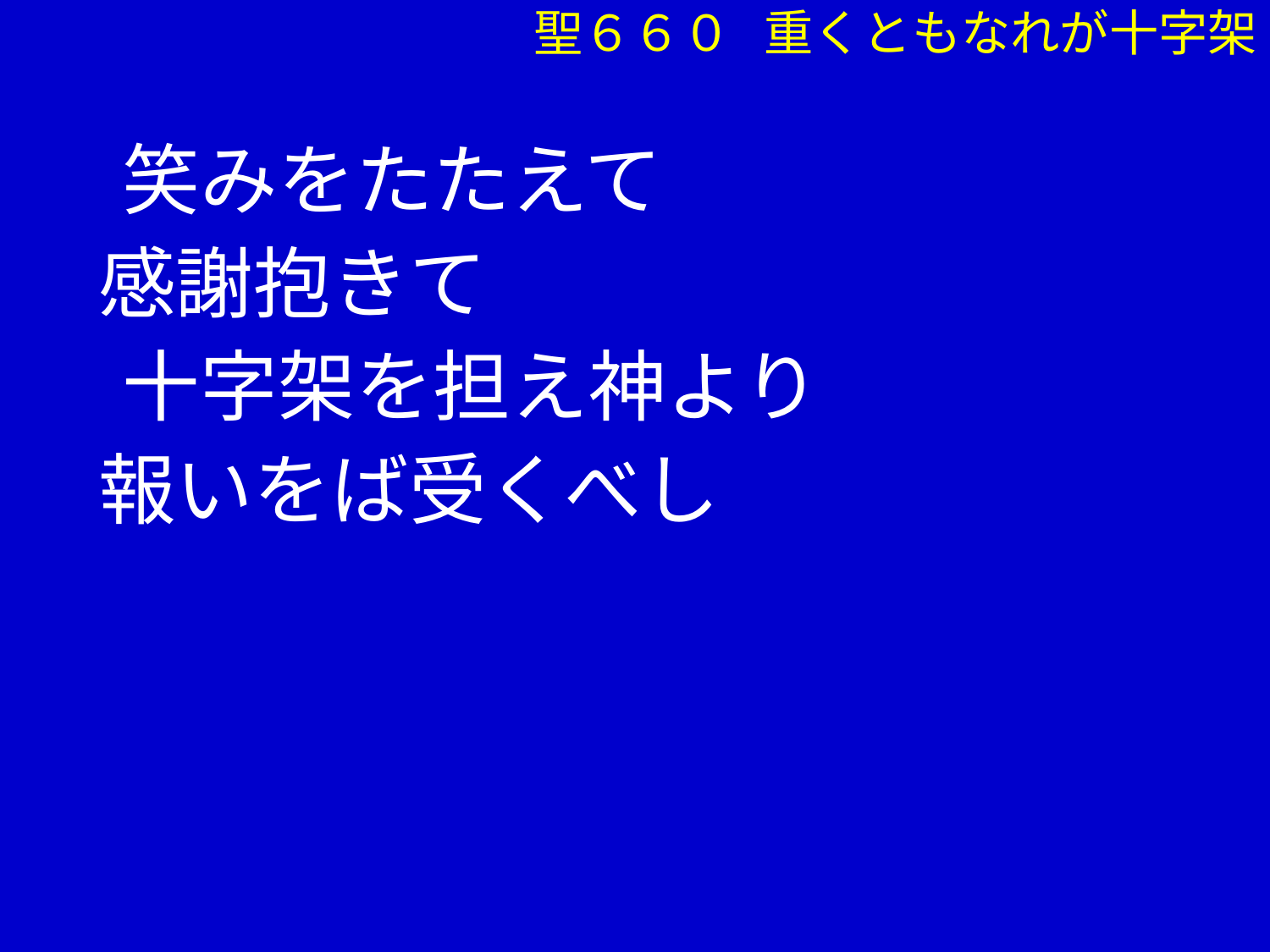

聖６６０   重くともなれが十字架
　 笑みをたたえて
   感謝抱きて
　 十字架を担え神より
   報いをば受くべし